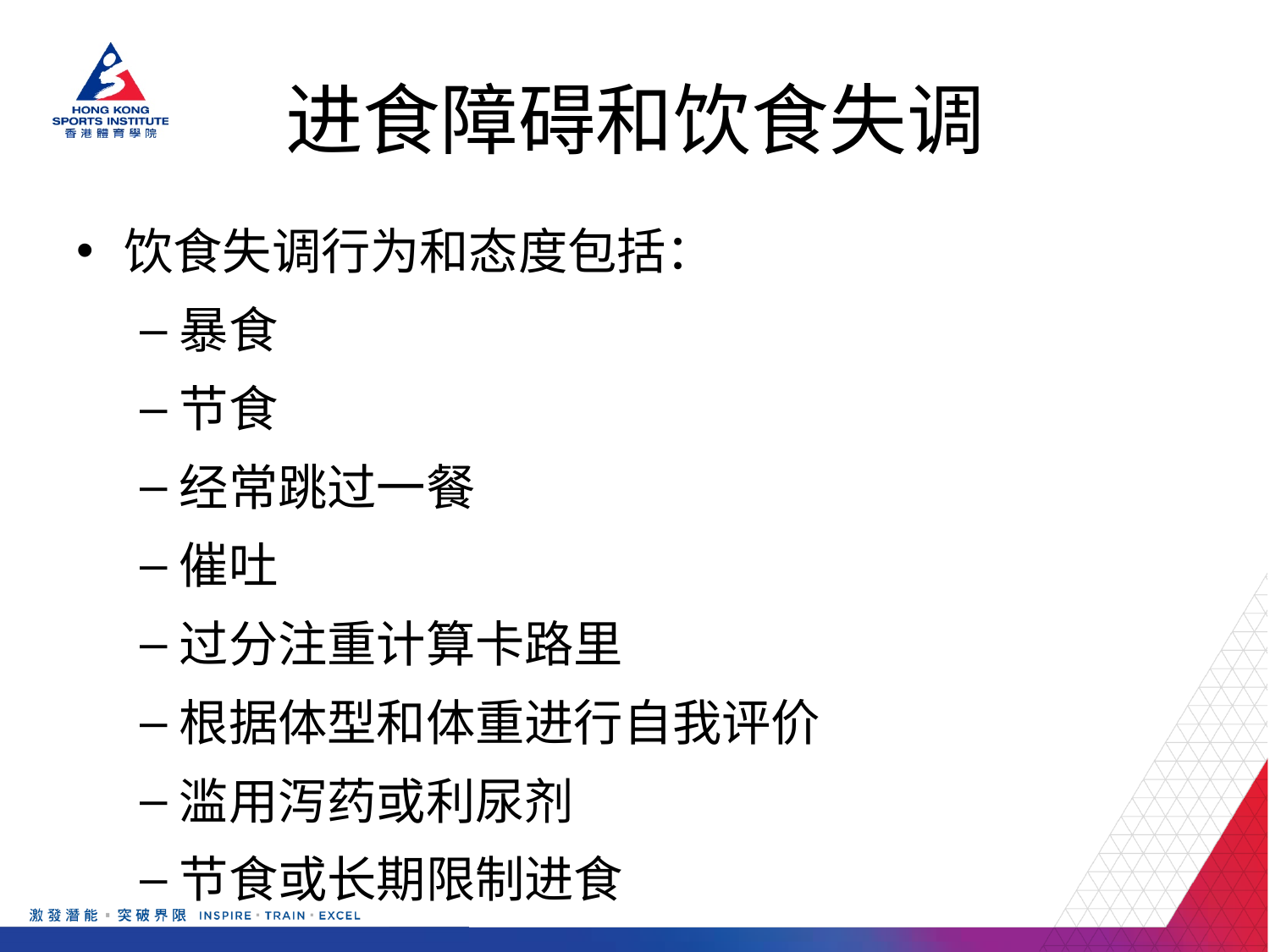

# 进食障碍和饮食失调
饮食失调行为和态度包括：
暴食
节食
经常跳过一餐
催吐
过分注重计算卡路里
根据体型和体重进行自我评价
滥用泻药或利尿剂
节食或长期限制进食